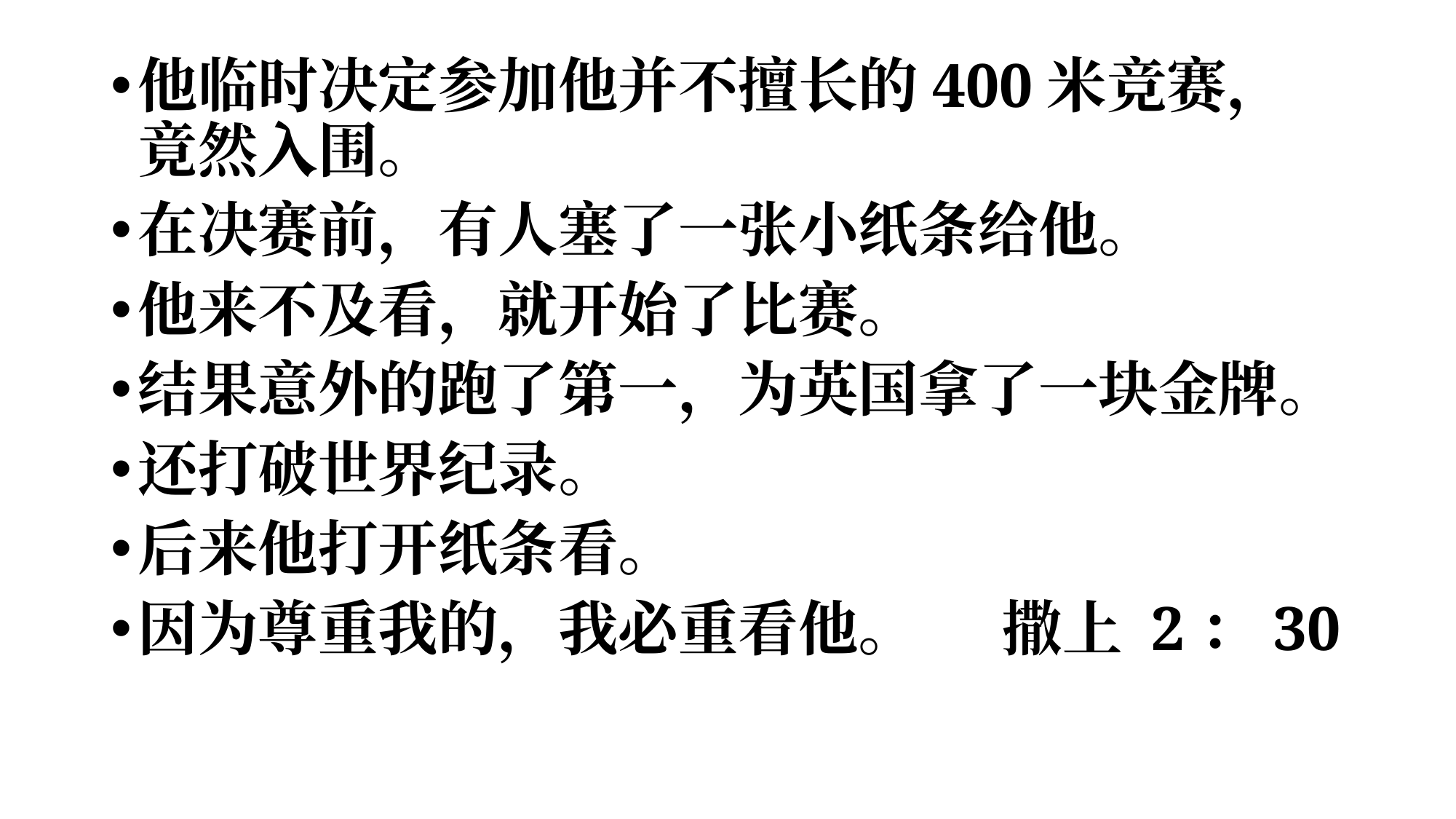

他临时决定参加他并不擅长的400米竞赛，竟然入围。
在决赛前，有人塞了一张小纸条给他。
他来不及看，就开始了比赛。
结果意外的跑了第一，为英国拿了一块金牌。
还打破世界纪录。
后来他打开纸条看。
因为尊重我的，我必重看他。	撒上 2：30